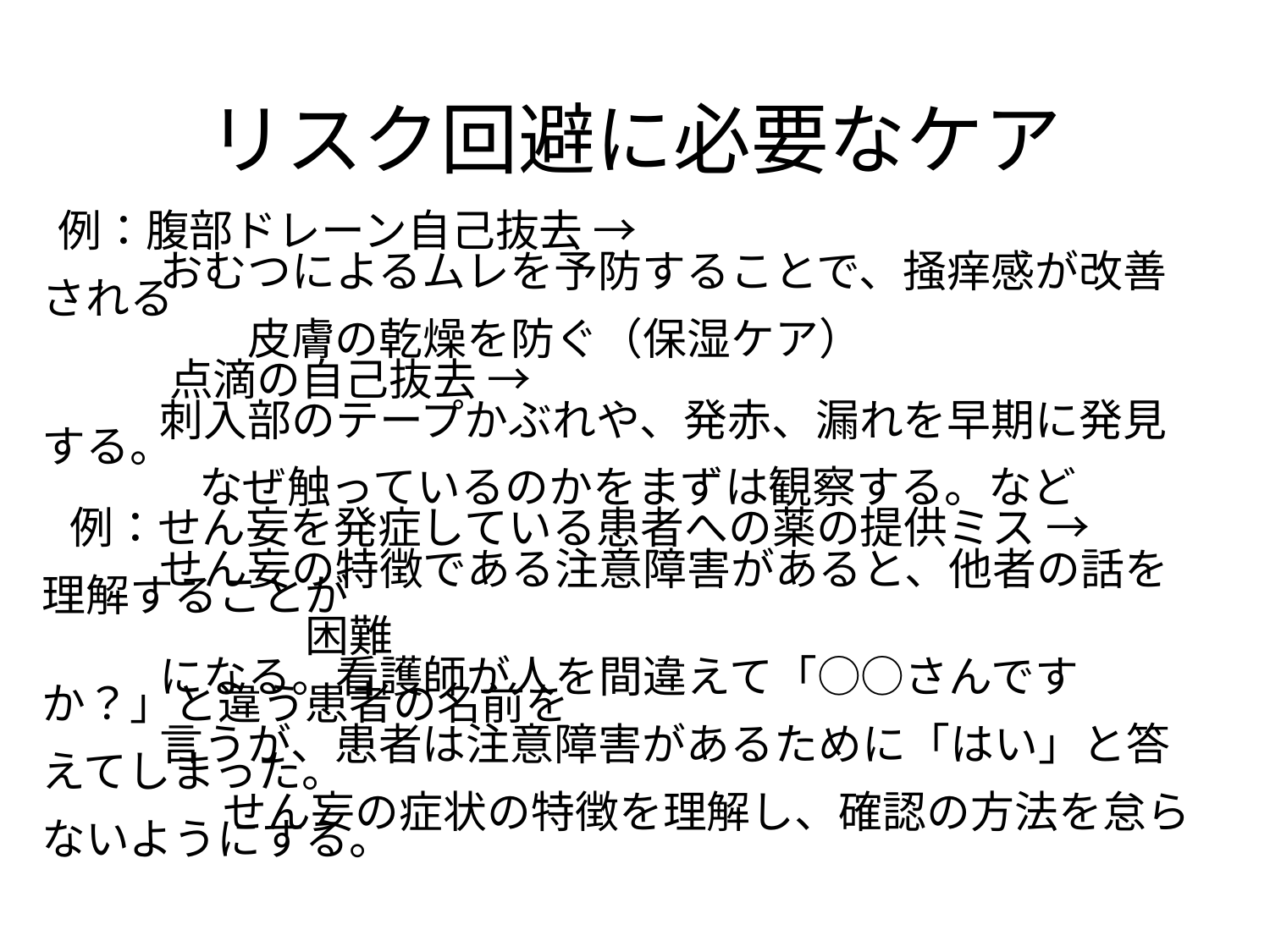

# リスク回避に必要なケア
 例：腹部ドレーン自己抜去 →
           おむつによるムレを予防することで、掻痒感が改善される
　　　　   皮膚の乾燥を防ぐ（保湿ケア）
　　    点滴の自己抜去 →
           刺入部のテープかぶれや、発赤、漏れを早期に発見する。
　　       なぜ触っているのかをまずは観察する。など
  例：せん妄を発症している患者への薬の提供ミス →
           せん妄の特徴である注意障害があると、他者の話を理解することが
　　　　　　困難
           になる。看護師が人を間違えて「○○さんですか？」と違う患者の名前を
           言うが、患者は注意障害があるために「はい」と答えてしまった。
　　　     せん妄の症状の特徴を理解し、確認の方法を怠らないようにする。